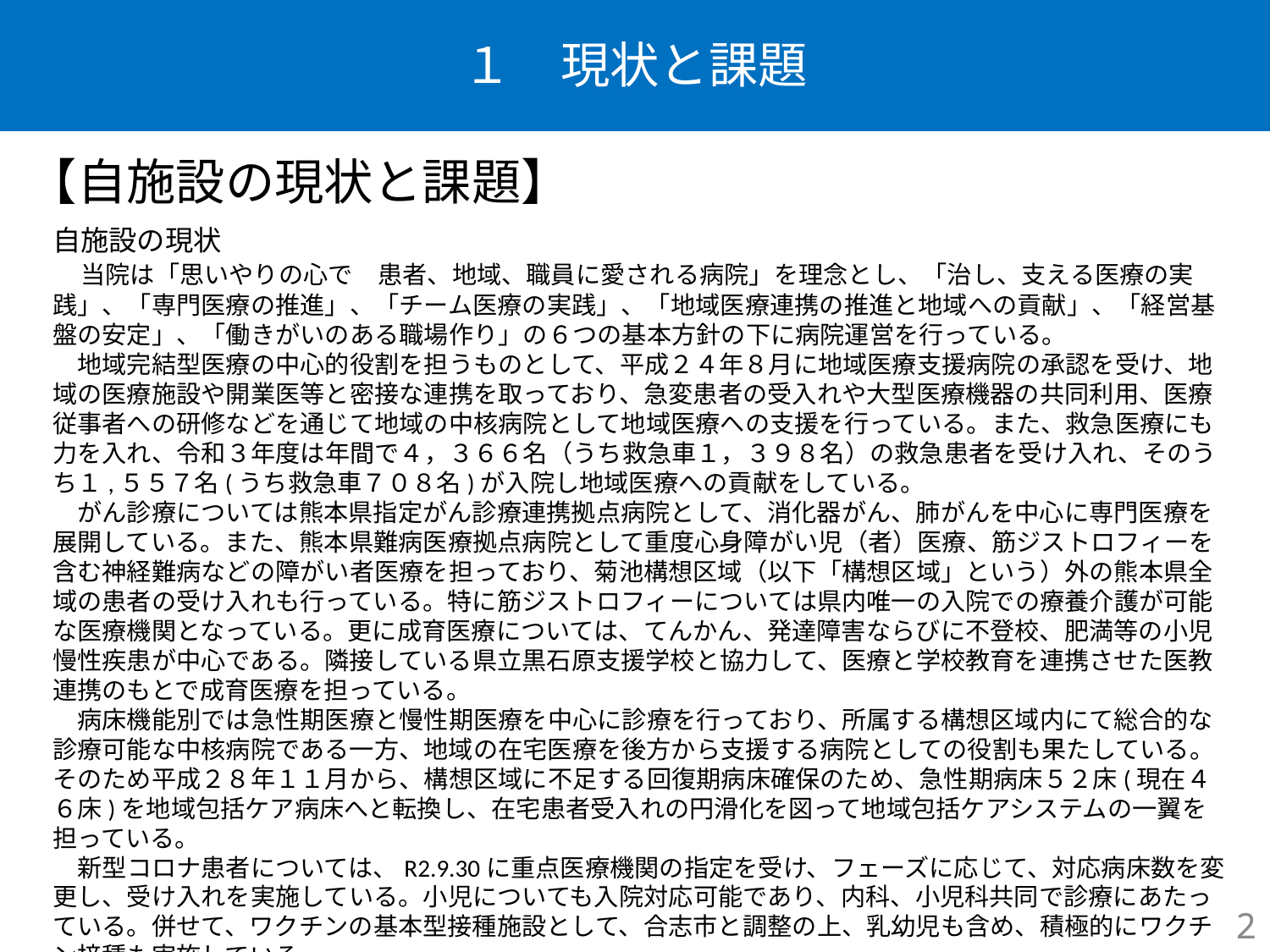

# １　現状と課題
【自施設の現状と課題】

自施設の現状
　当院は「思いやりの心で　患者、地域、職員に愛される病院」を理念とし、「治し、支える医療の実践」、「専門医療の推進」、「チーム医療の実践」、「地域医療連携の推進と地域への貢献」、「経営基盤の安定」、「働きがいのある職場作り」の６つの基本方針の下に病院運営を行っている。
　地域完結型医療の中心的役割を担うものとして、平成２４年８月に地域医療支援病院の承認を受け、地域の医療施設や開業医等と密接な連携を取っており、急変患者の受入れや大型医療機器の共同利用、医療従事者への研修などを通じて地域の中核病院として地域医療への支援を行っている。また、救急医療にも力を入れ、令和３年度は年間で４，３６６名（うち救急車１，３９８名）の救急患者を受け入れ、そのうち１,５５７名(うち救急車７０８名)が入院し地域医療への貢献をしている。
　がん診療については熊本県指定がん診療連携拠点病院として、消化器がん、肺がんを中心に専門医療を展開している。また、熊本県難病医療拠点病院として重度心身障がい児（者）医療、筋ジストロフィーを含む神経難病などの障がい者医療を担っており、菊池構想区域（以下「構想区域」という）外の熊本県全域の患者の受け入れも行っている。特に筋ジストロフィーについては県内唯一の入院での療養介護が可能な医療機関となっている。更に成育医療については、てんかん、発達障害ならびに不登校、肥満等の小児慢性疾患が中心である。隣接している県立黒石原支援学校と協力して、医療と学校教育を連携させた医教連携のもとで成育医療を担っている。
　病床機能別では急性期医療と慢性期医療を中心に診療を行っており、所属する構想区域内にて総合的な診療可能な中核病院である一方、地域の在宅医療を後方から支援する病院としての役割も果たしている。そのため平成２８年１１月から、構想区域に不足する回復期病床確保のため、急性期病床５２床(現在４６床)を地域包括ケア病床へと転換し、在宅患者受入れの円滑化を図って地域包括ケアシステムの一翼を担っている。
　新型コロナ患者については、R2.9.30に重点医療機関の指定を受け、フェーズに応じて、対応病床数を変更し、受け入れを実施している。小児についても入院対応可能であり、内科、小児科共同で診療にあたっている。併せて、ワクチンの基本型接種施設として、合志市と調整の上、乳幼児も含め、積極的にワクチン接種も実施している。

2